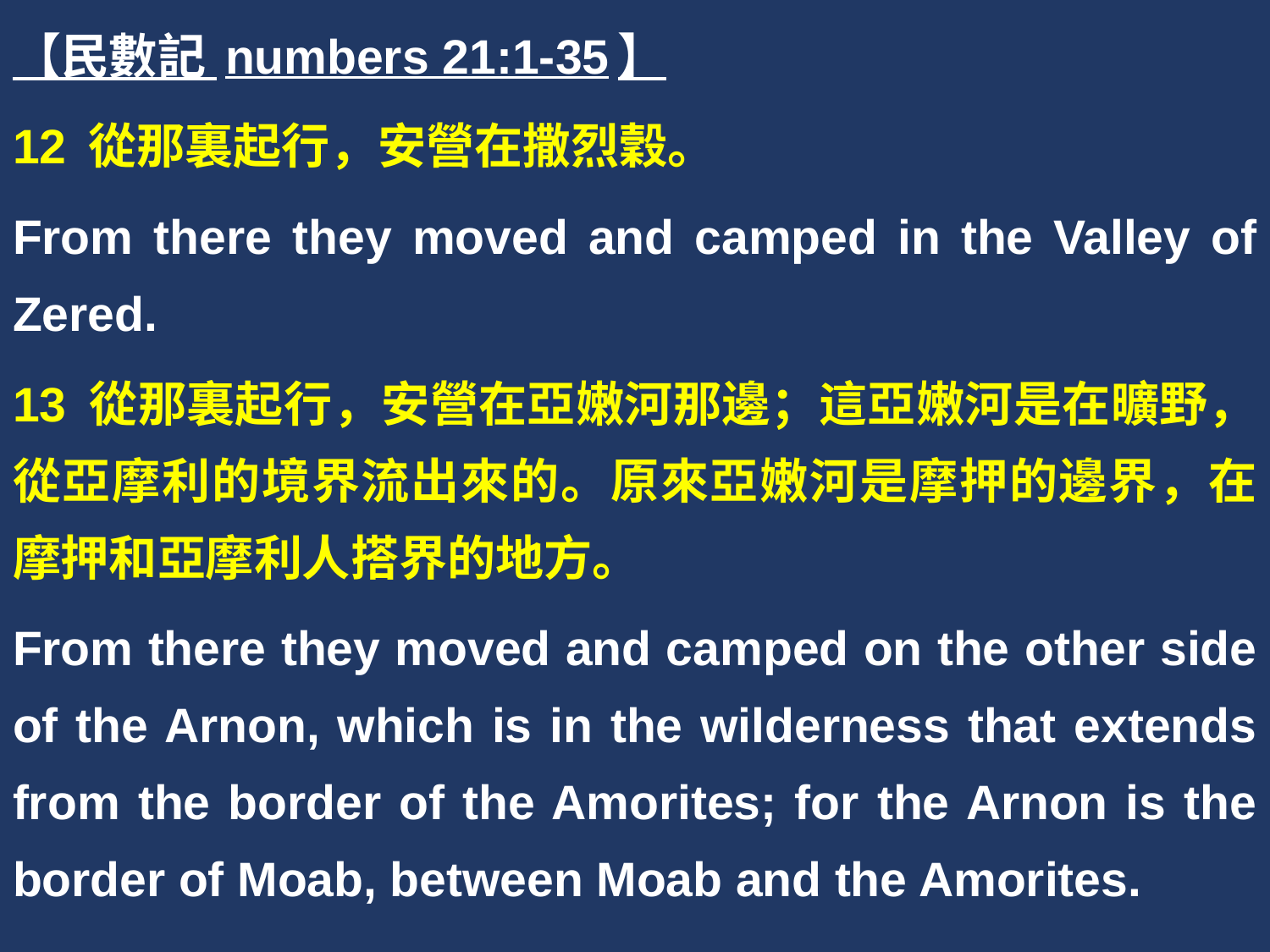

【民數記 numbers 21:1-35】
12 從那裏起行，安營在撒烈穀。
From there they moved and camped in the Valley of Zered.
13 從那裏起行，安營在亞嫩河那邊；這亞嫩河是在曠野，從亞摩利的境界流出來的。原來亞嫩河是摩押的邊界，在摩押和亞摩利人搭界的地方。
From there they moved and camped on the other side of the Arnon, which is in the wilderness that extends from the border of the Amorites; for the Arnon is the border of Moab, between Moab and the Amorites.